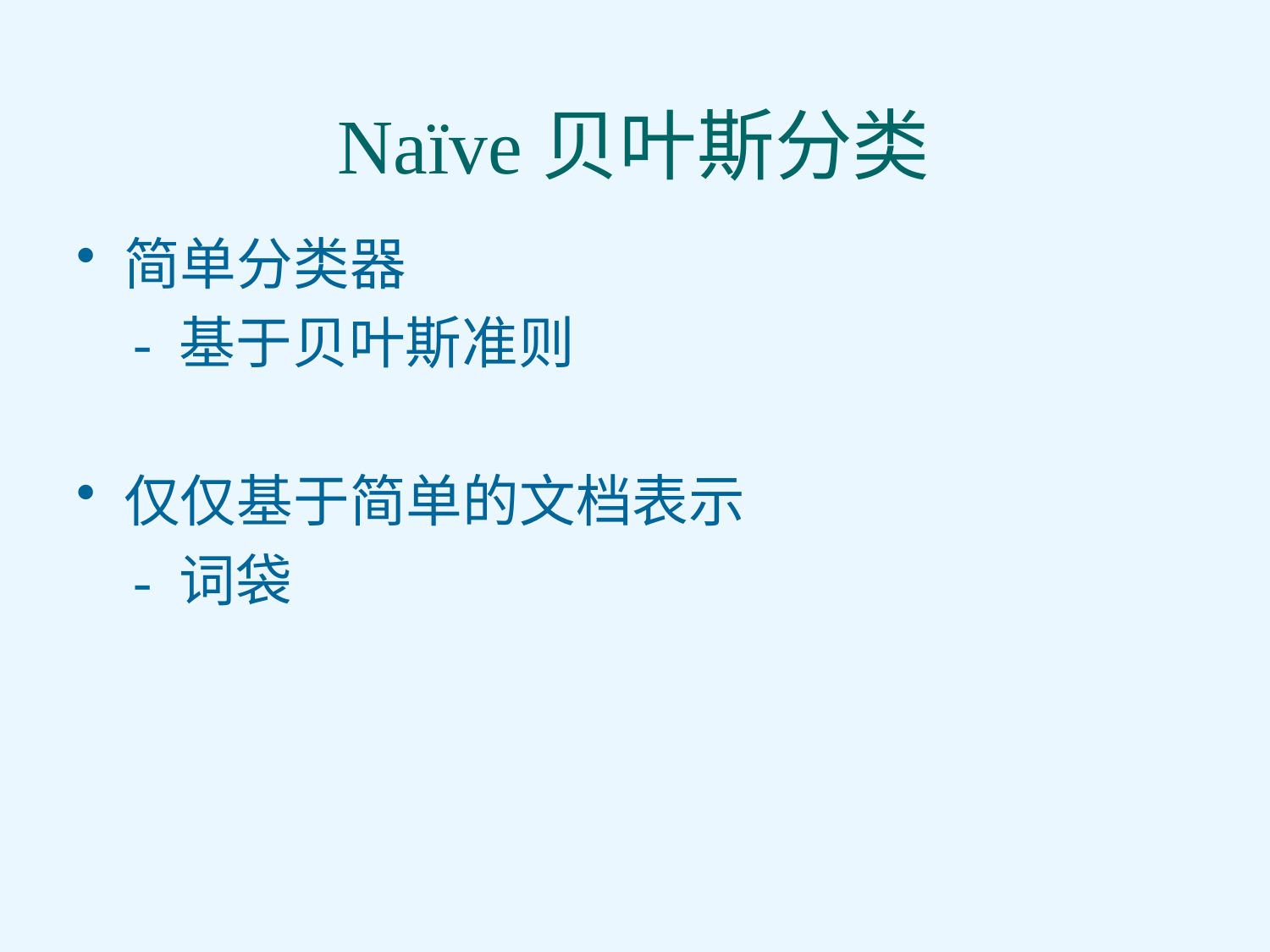

# Naïve贝叶斯分类
简单分类器
    - 基于贝叶斯准则

仅仅基于简单的文档表示
    - 词袋